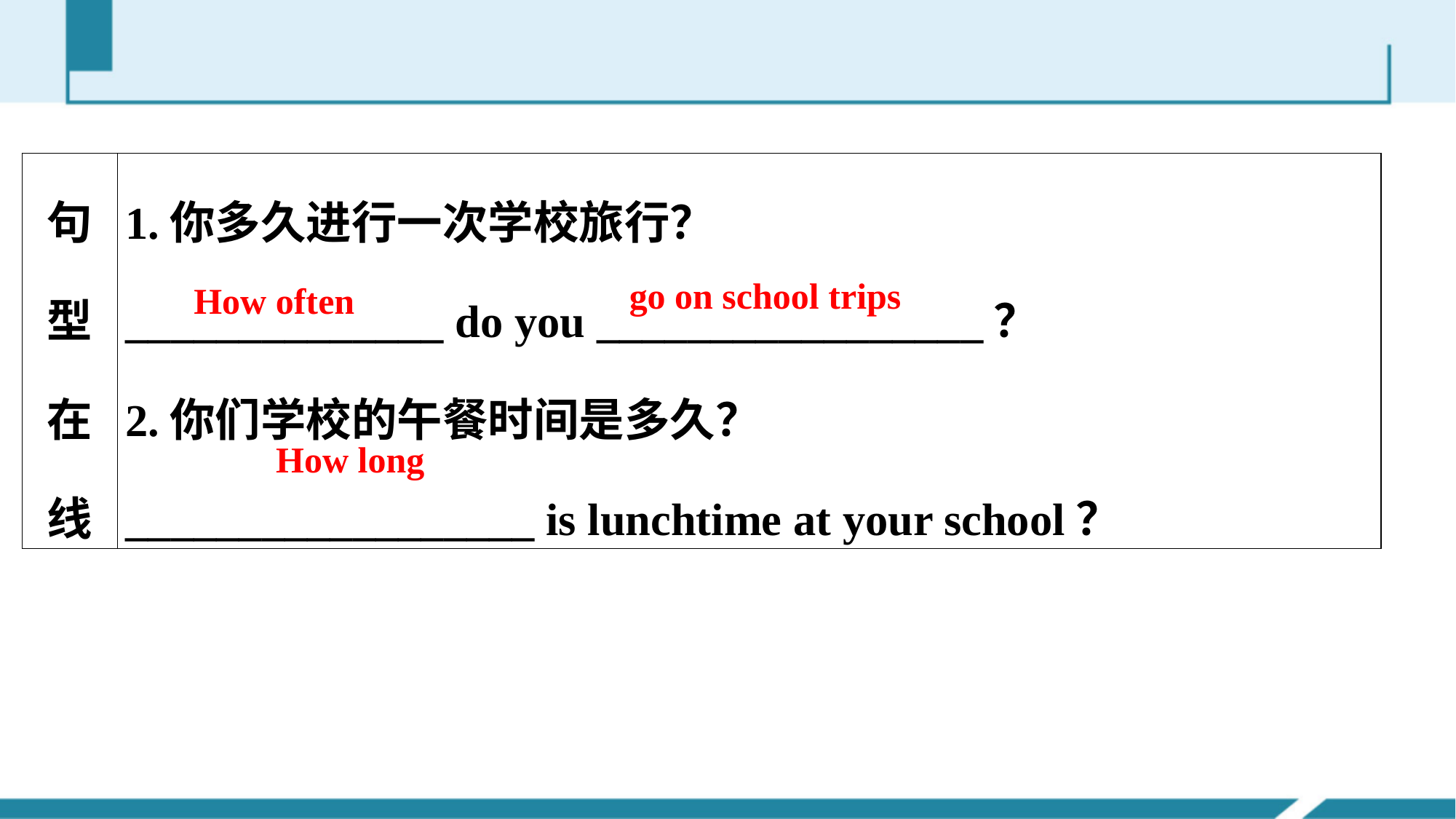

| 句型在线 | 1.你多久进行一次学校旅行？ \_\_\_\_\_\_\_\_\_\_\_\_\_\_ do you \_\_\_\_\_\_\_\_\_\_\_\_\_\_\_\_\_？ 2.你们学校的午餐时间是多久？ \_\_\_\_\_\_\_\_\_\_\_\_\_\_\_\_\_\_ is lunchtime at your school？ |
| --- | --- |
go on school trips
How often
How long